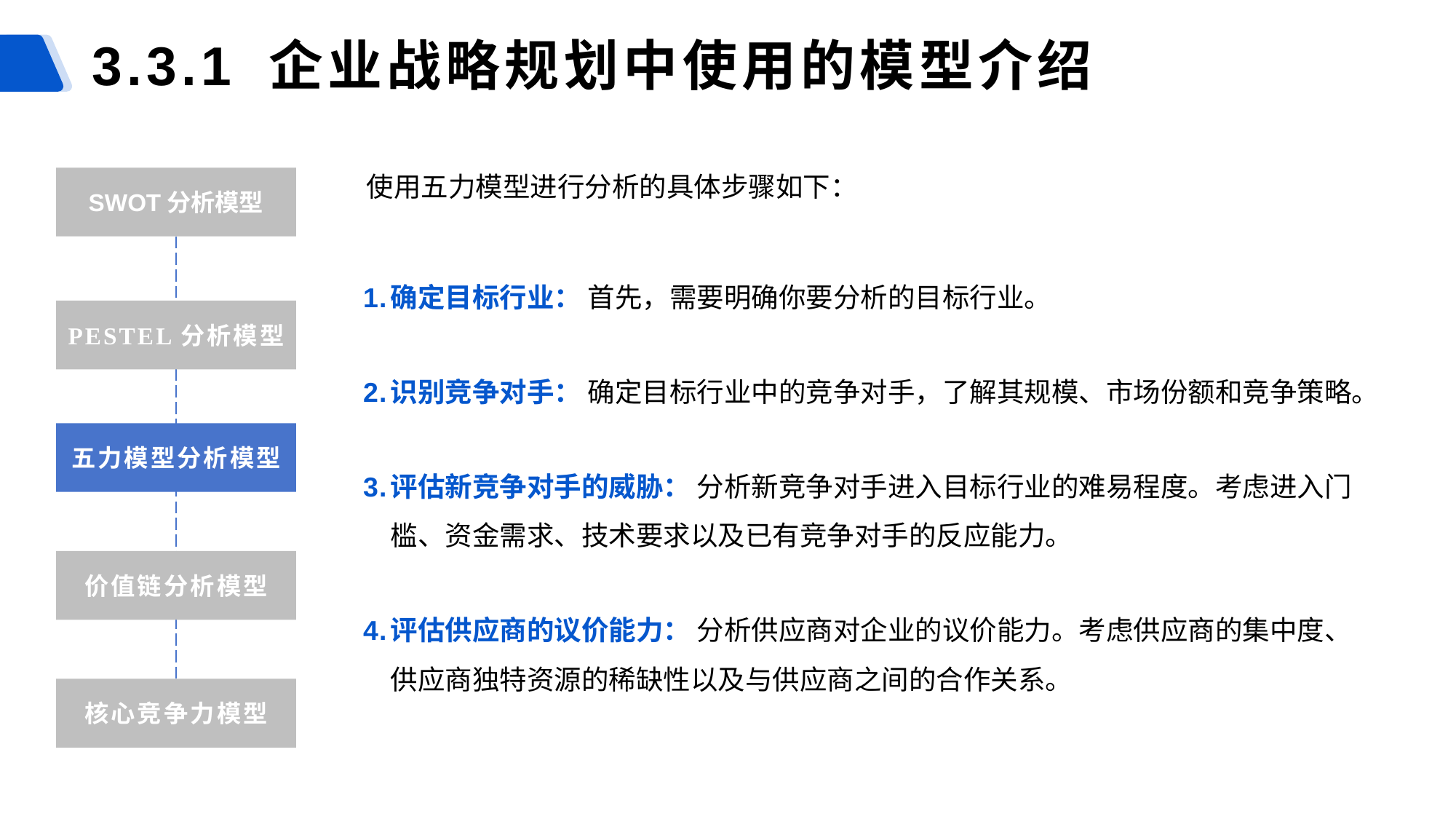

3.3.1 企业战略规划中使用的模型介绍
使用五力模型进行分析的具体步骤如下：
SWOT分析模型
确定目标行业： 首先，需要明确你要分析的目标行业。
识别竞争对手： 确定目标行业中的竞争对手，了解其规模、市场份额和竞争策略。
评估新竞争对手的威胁： 分析新竞争对手进入目标行业的难易程度。考虑进入门槛、资金需求、技术要求以及已有竞争对手的反应能力。
评估供应商的议价能力： 分析供应商对企业的议价能力。考虑供应商的集中度、供应商独特资源的稀缺性以及与供应商之间的合作关系。
PESTEL分析模型
五力模型分析模型
价值链分析模型
核心竞争力模型